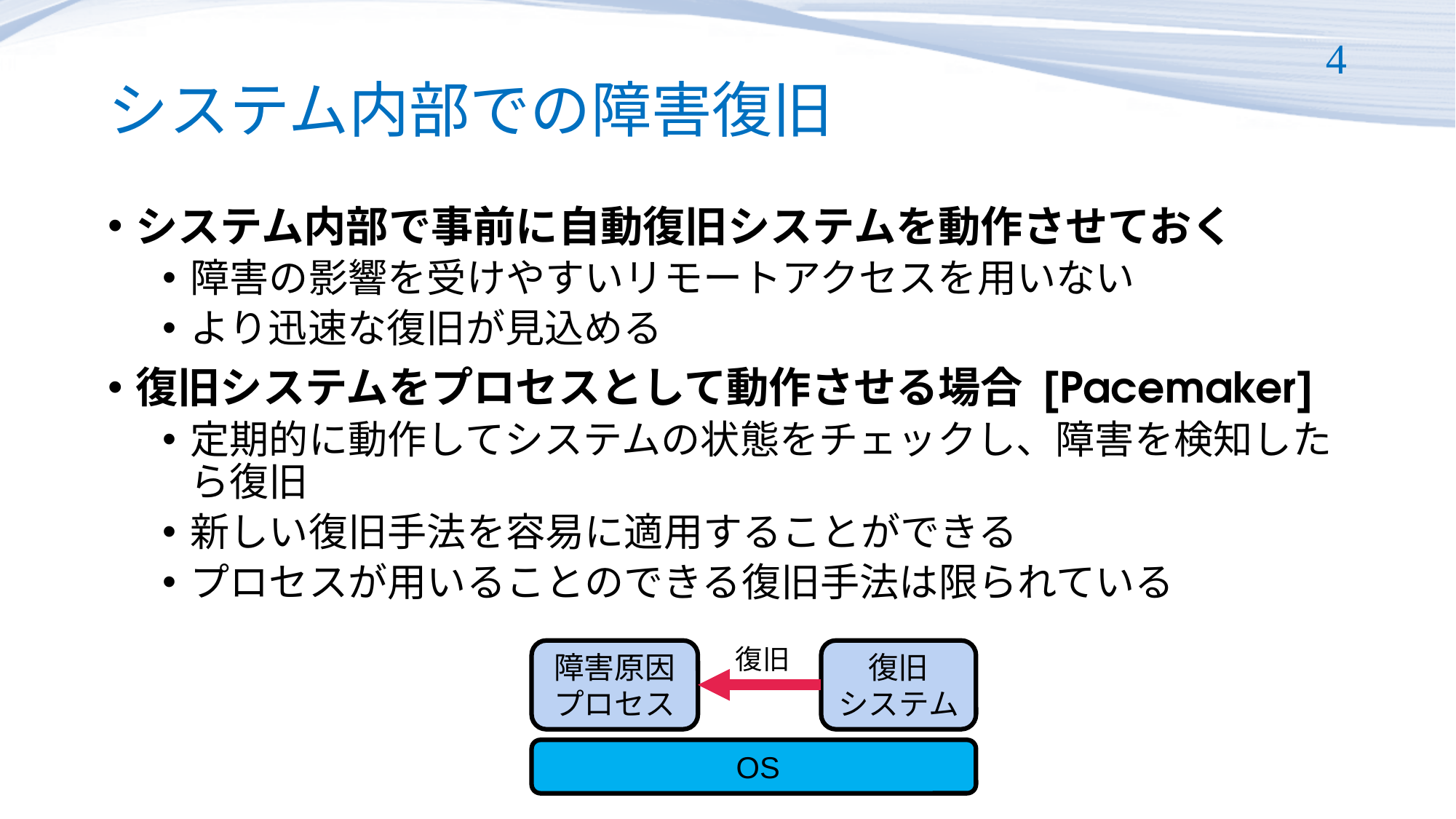

# システム内部での障害復旧
4
システム内部で事前に自動復旧システムを動作させておく
障害の影響を受けやすいリモートアクセスを用いない
より迅速な復旧が見込める
復旧システムをプロセスとして動作させる場合 [Pacemaker]
定期的に動作してシステムの状態をチェックし、障害を検知したら復旧
新しい復旧手法を容易に適用することができる
プロセスが用いることのできる復旧手法は限られている

復旧
障害原因
プロセス
復旧
システム
 OS